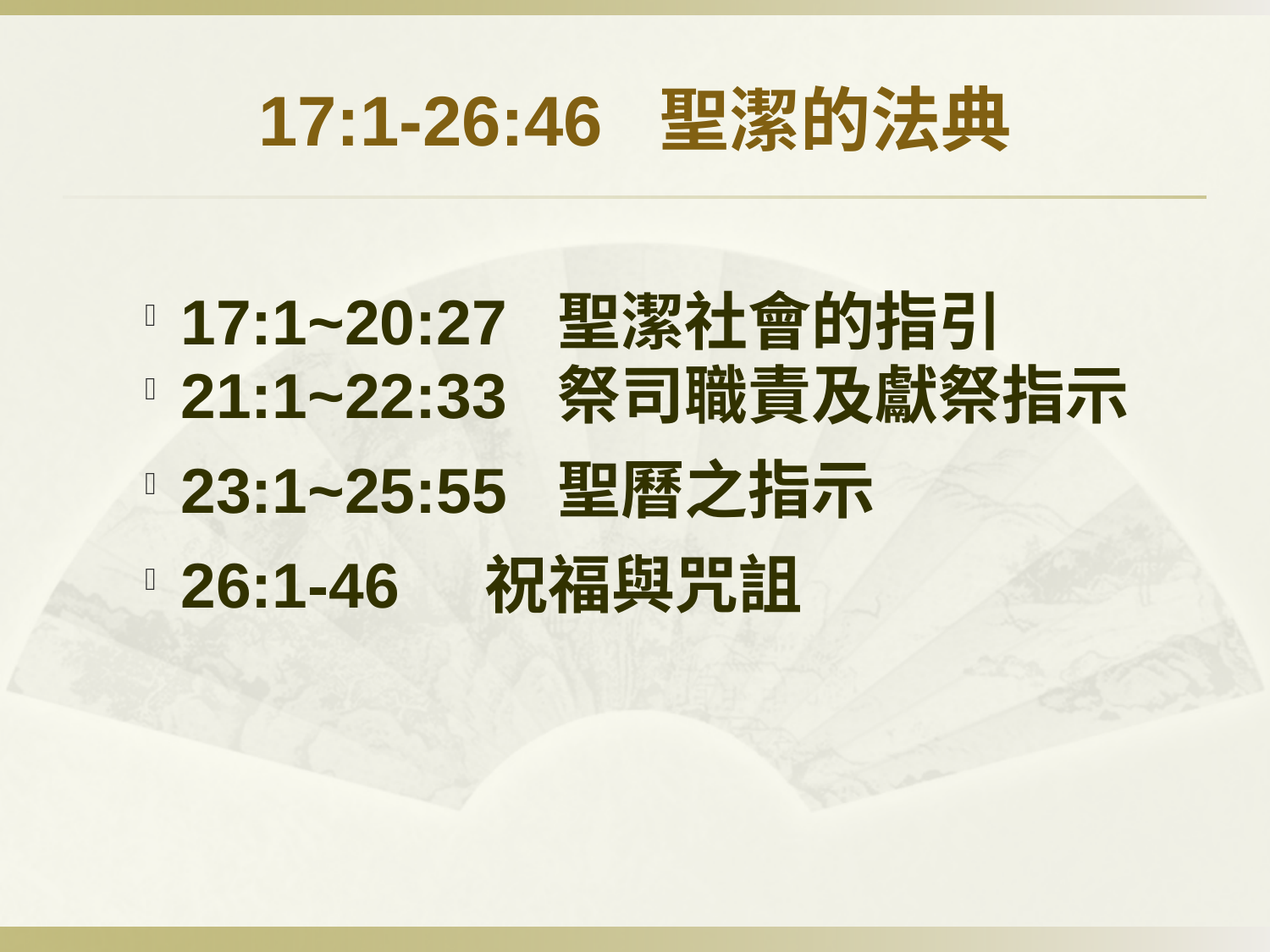

# 17:1-26:46  聖潔的法典
17:1~20:27  聖潔社會的指引
21:1~22:33  祭司職責及獻祭指示

23:1~25:55  聖曆之指示

26:1-46	  祝福與咒詛